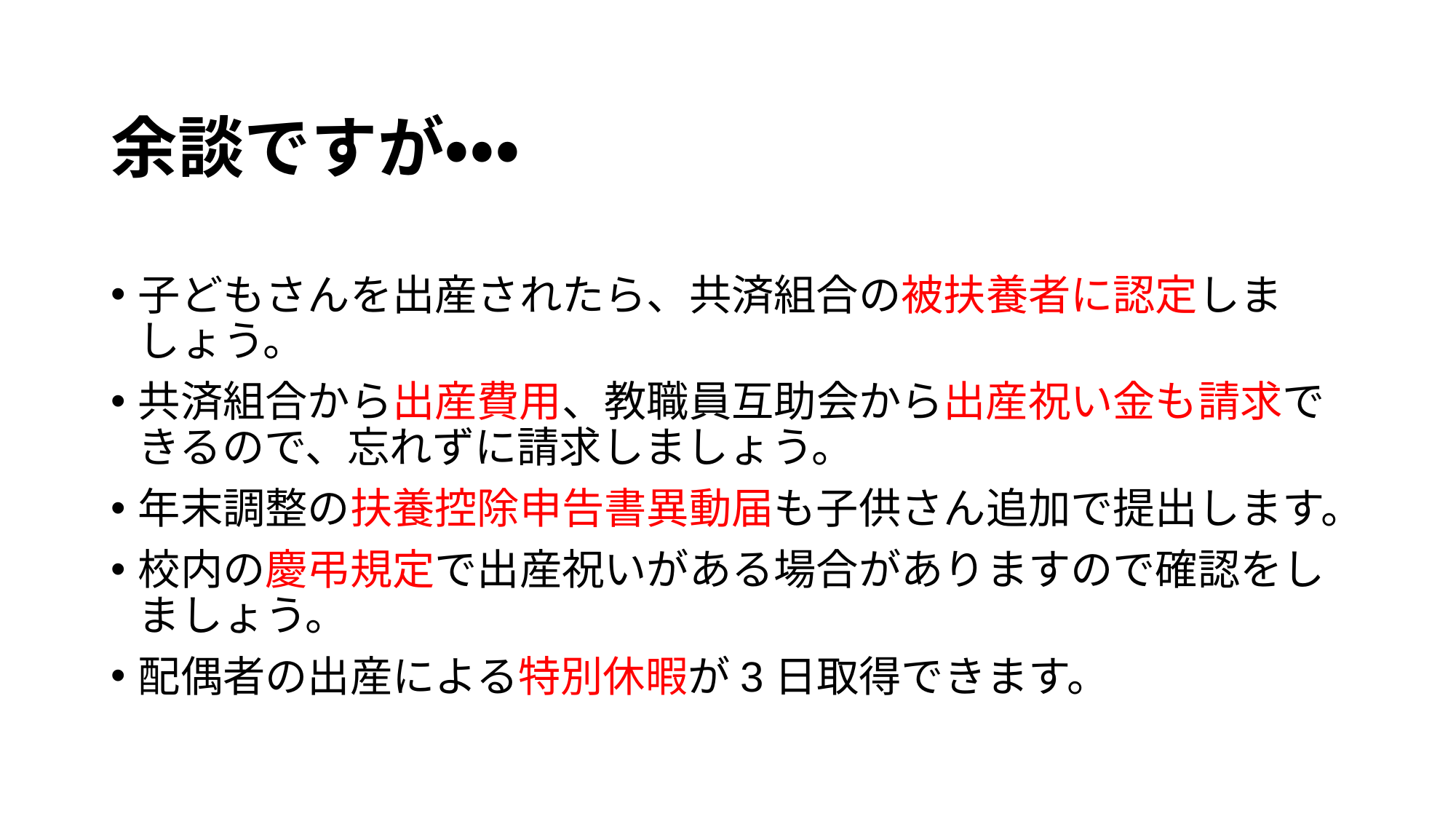

# 余談ですが・・・
子どもさんを出産されたら、共済組合の被扶養者に認定しましょう。
共済組合から出産費用、教職員互助会から出産祝い金も請求できるので、忘れずに請求しましょう。
年末調整の扶養控除申告書異動届も子供さん追加で提出します。
校内の慶弔規定で出産祝いがある場合がありますので確認をしましょう。
配偶者の出産による特別休暇が3日取得できます。